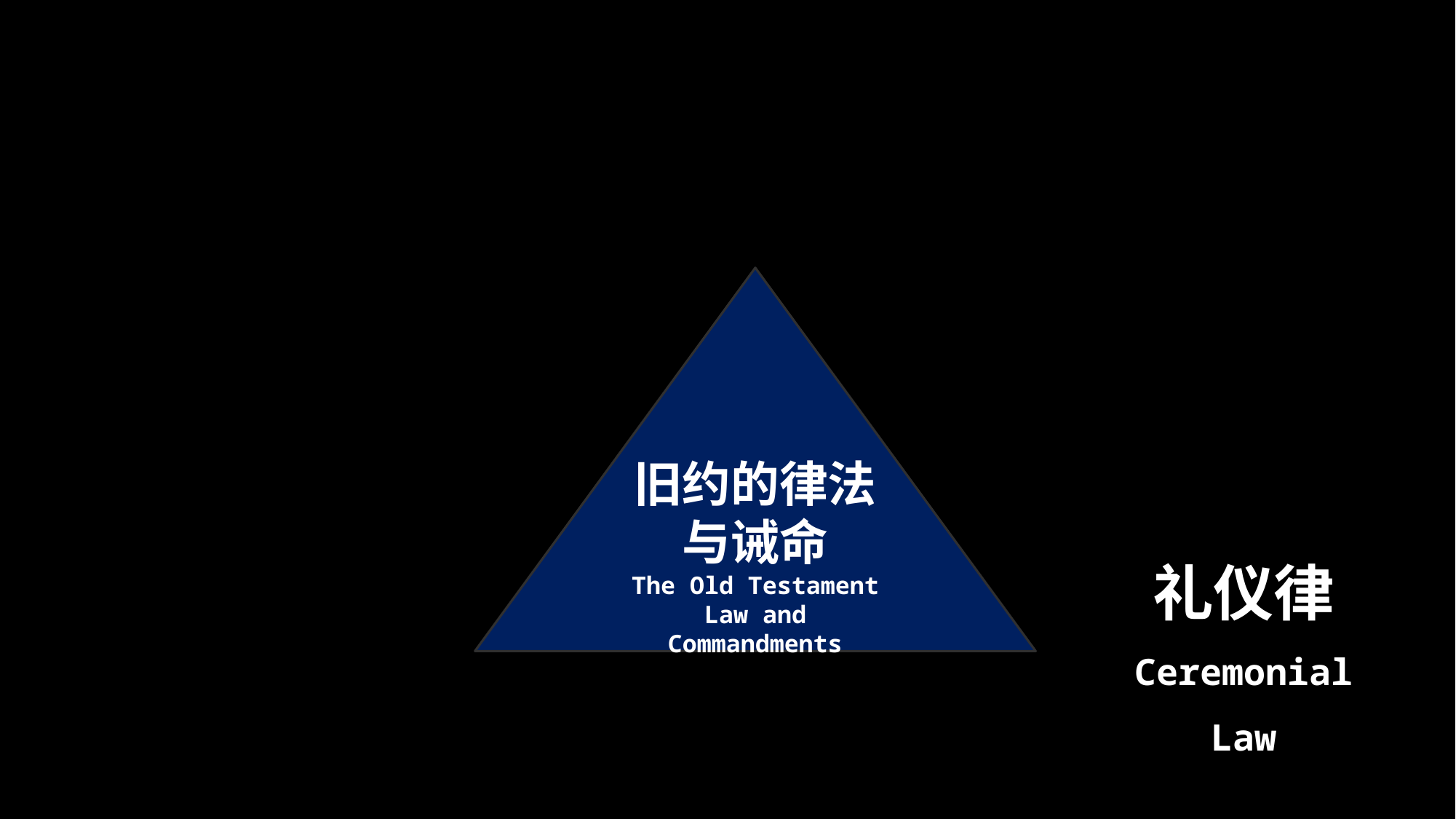

旧约的律法与诫命
The Old Testament Law and Commandments
礼仪律
Ceremonial Law